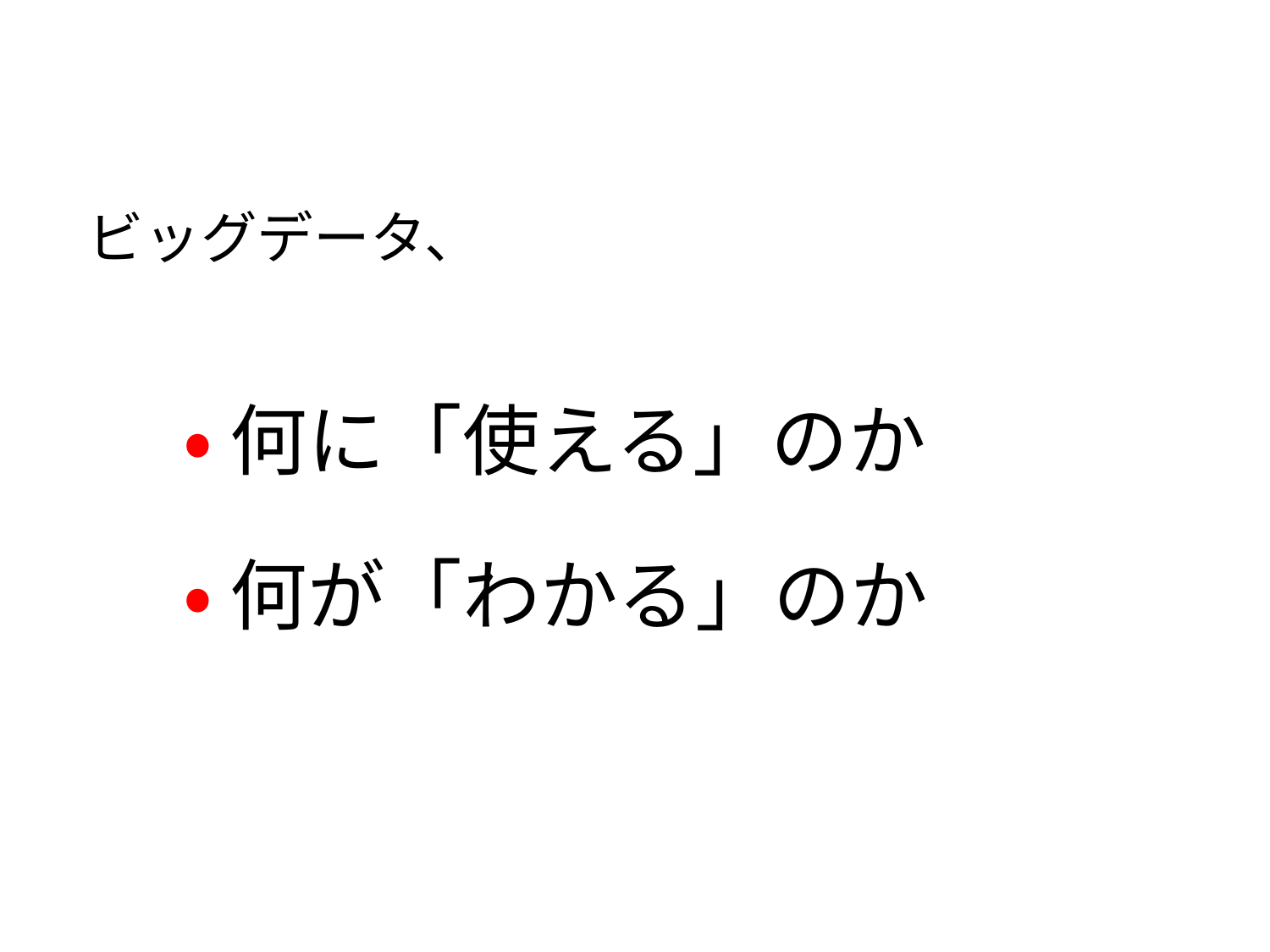

ビッグデータ、

　 • 何に「使える」のか
　 • 何が「わかる」のか